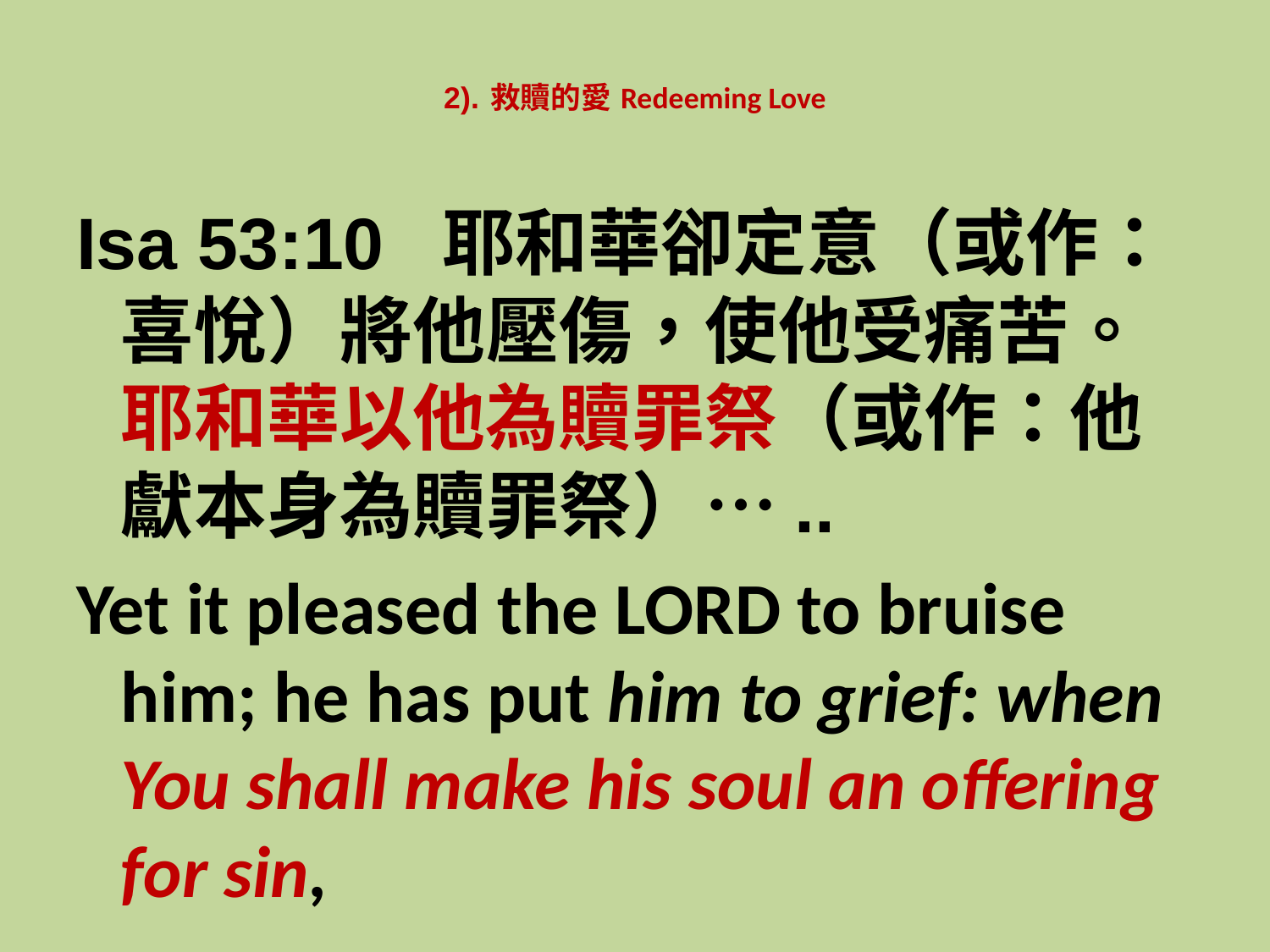

# 2). 救贖的愛 Redeeming Love
Isa 53:10  耶和華卻定意（或作：喜悅）將他壓傷，使他受痛苦。耶和華以他為贖罪祭（或作：他獻本身為贖罪祭）…..
Yet it pleased the LORD to bruise him; he has put him to grief: when You shall make his soul an offering for sin,